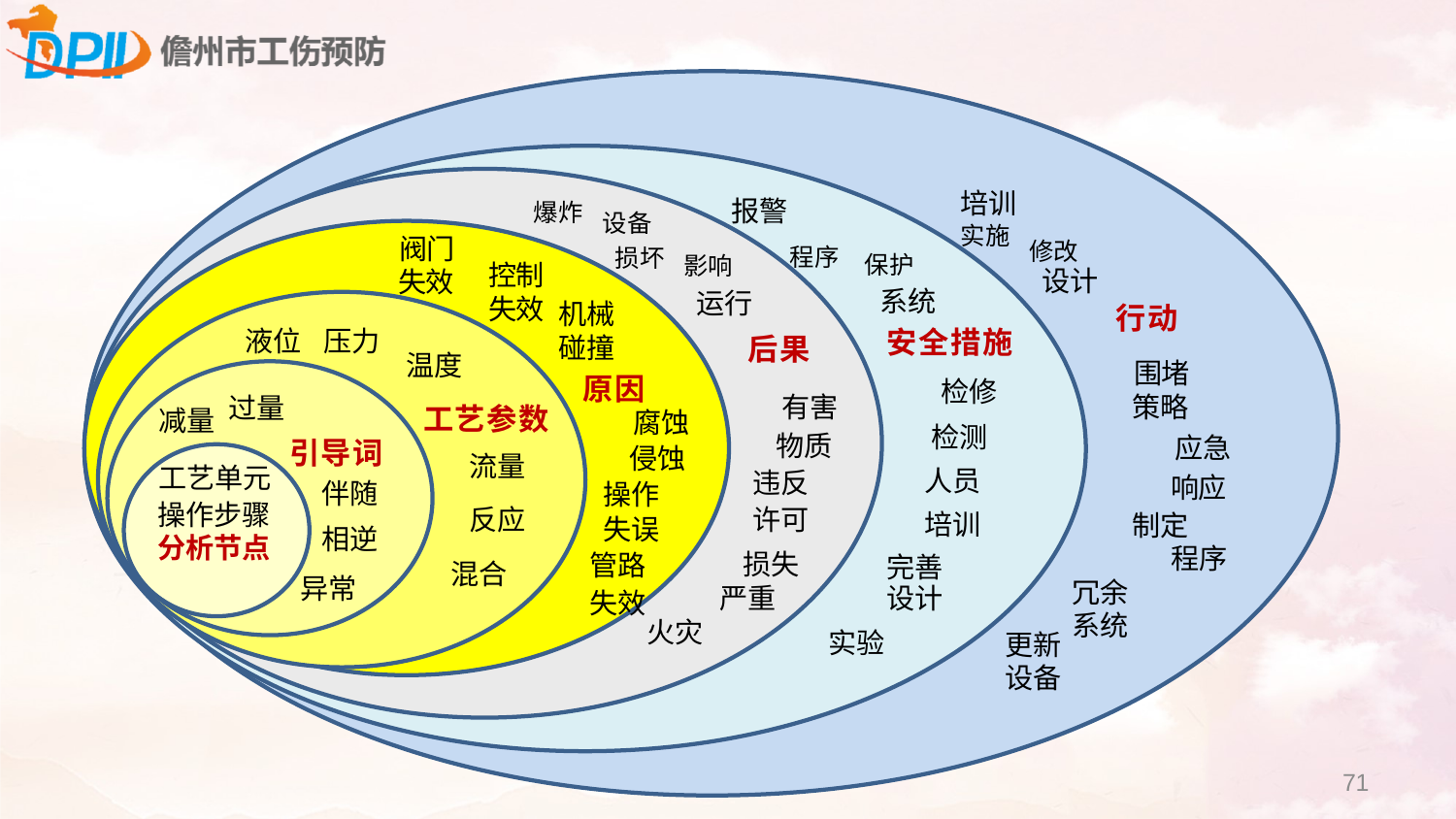

培训
实施   修改
设计
行动
围堵     策略
应急
响应 制定
程序

报警
程序    保护
系统
安全措施
检修
检测   人员    培训
完善
设计
实验

爆炸   设备
损坏   影响
运行
后果
有害
物质 违反    许可
损失
严重        火灾

阀门 失效

控制 失效

机械 碰撞

液位   压力

温度
工艺参数
流量
反应

混合

原因
腐蚀
侵蚀 操作    失误
管路
失效

过量
引导词
伴随
相逆
异常

减量

工艺单元
操作步骤
分析节点

冗余 系统

更新 设备

71